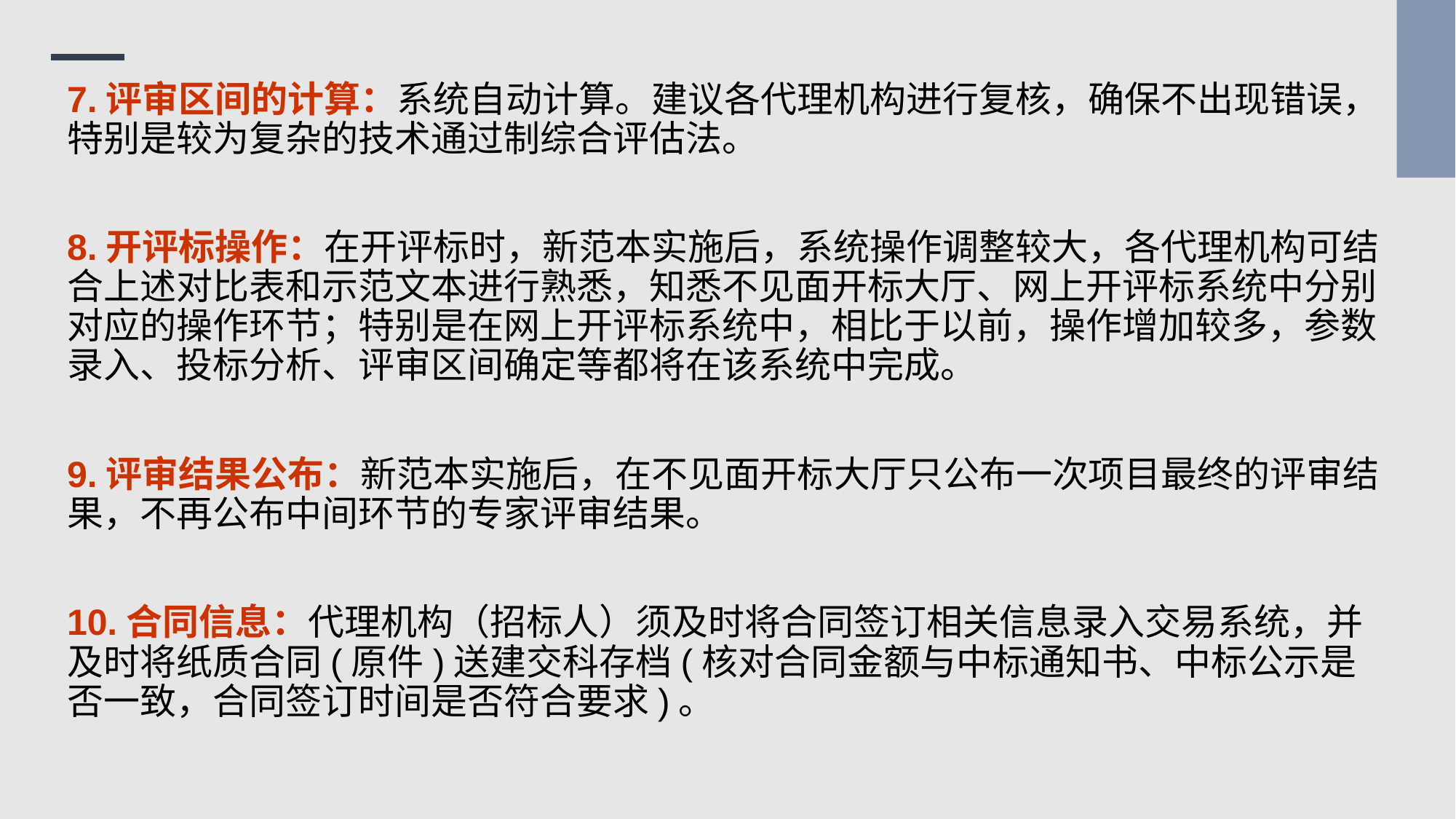

7.评审区间的计算：系统自动计算。建议各代理机构进行复核，确保不出现错误，特别是较为复杂的技术通过制综合评估法。

8.开评标操作：在开评标时，新范本实施后，系统操作调整较大，各代理机构可结合上述对比表和示范文本进行熟悉，知悉不见面开标大厅、网上开评标系统中分别对应的操作环节；特别是在网上开评标系统中，相比于以前，操作增加较多，参数录入、投标分析、评审区间确定等都将在该系统中完成。

9.评审结果公布：新范本实施后，在不见面开标大厅只公布一次项目最终的评审结果，不再公布中间环节的专家评审结果。

10.合同信息：代理机构（招标人）须及时将合同签订相关信息录入交易系统，并及时将纸质合同(原件)送建交科存档(核对合同金额与中标通知书、中标公示是否一致，合同签订时间是否符合要求)。